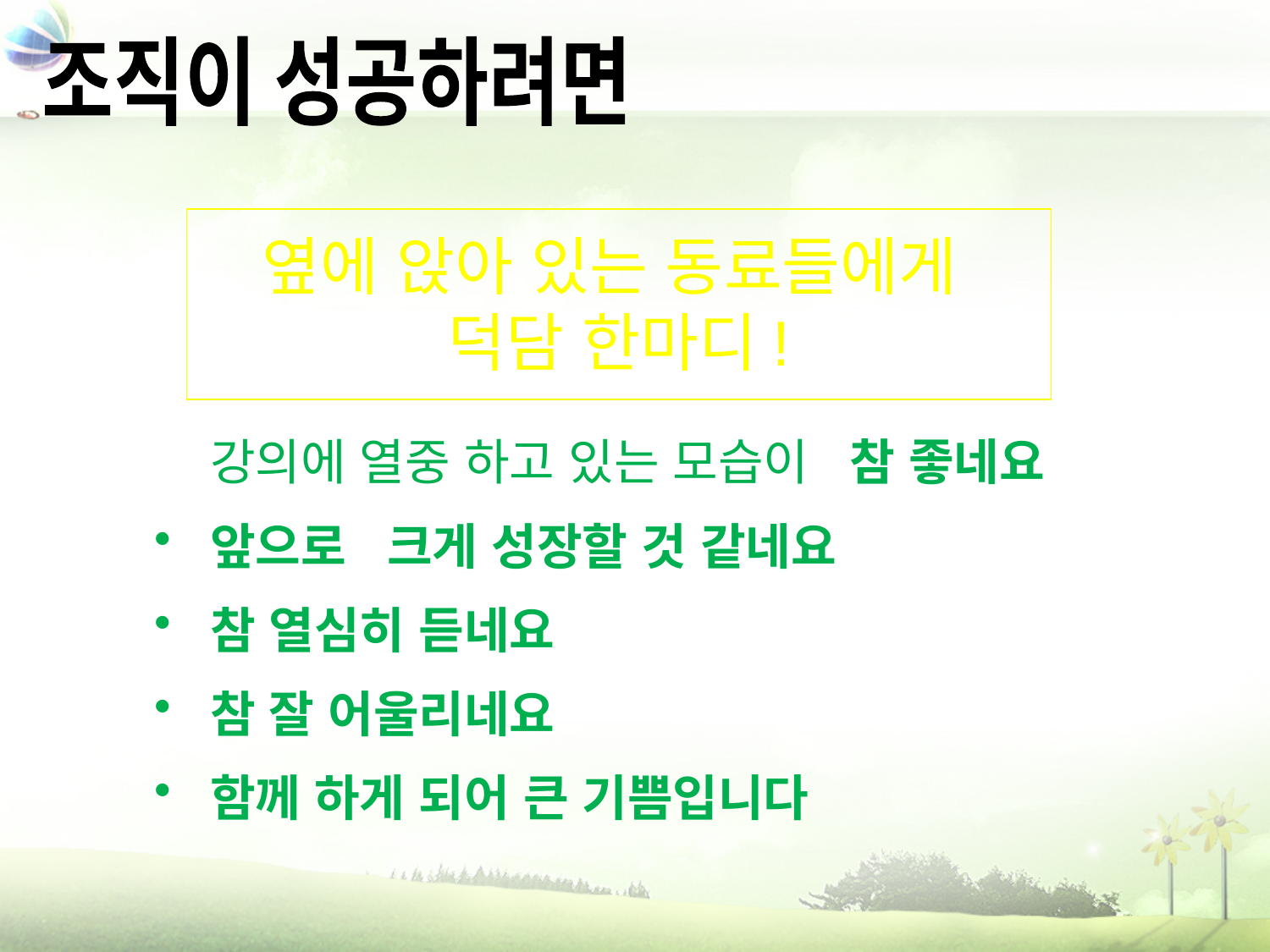

조직이 성공하려면
옆에 앉아 있는 동료들에게
덕담 한마디!
 강의에 열중 하고 있는 모습이   참 좋네요
 앞으로   크게 성장할 것 같네요
 참 열심히 듣네요
 참 잘 어울리네요
 함께 하게 되어 큰 기쁨입니다